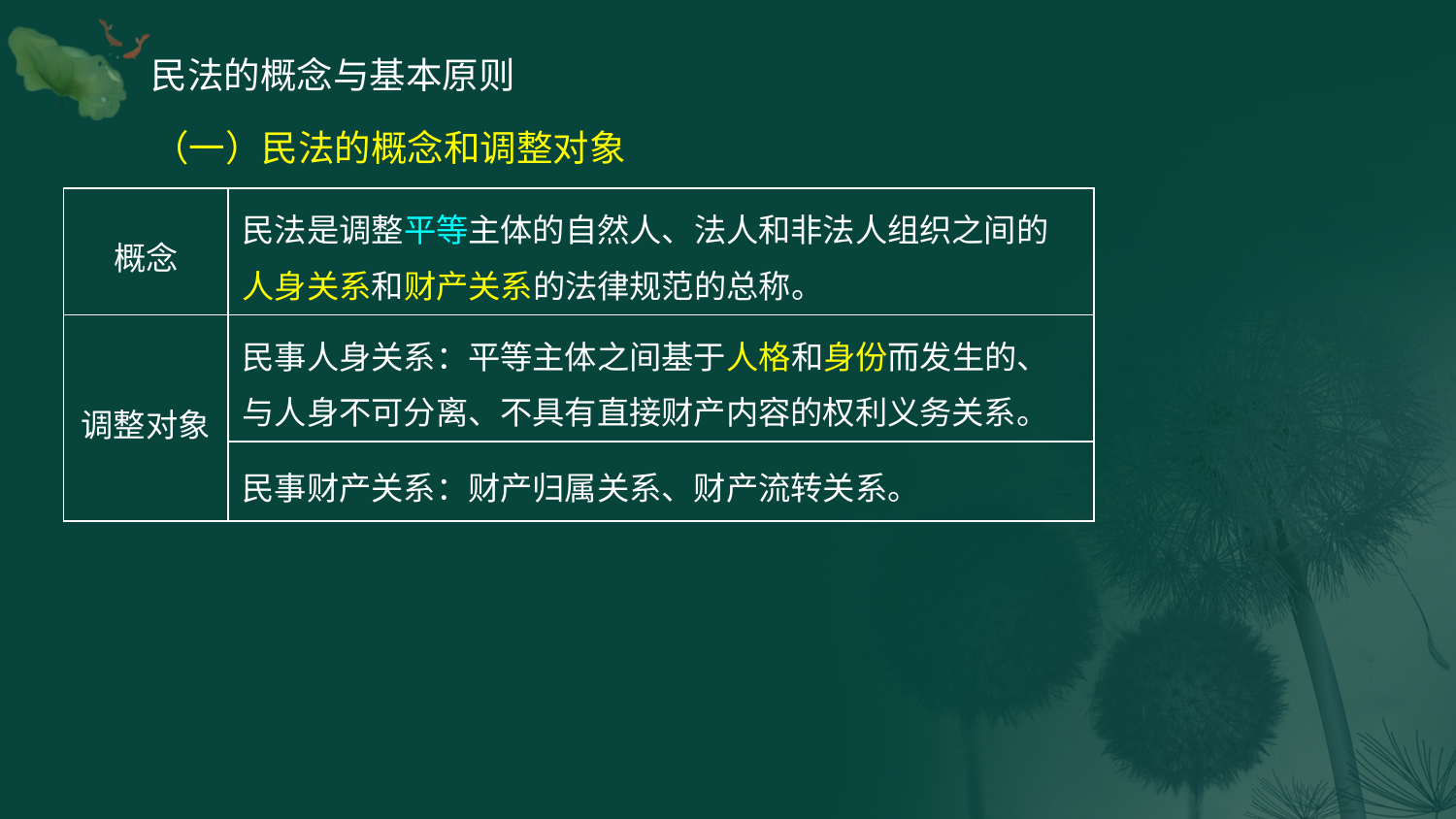

（一）民法的概念和调整对象
| 概念 | 民法是调整平等主体的自然人、法人和非法人组织之间的人身关系和财产关系的法律规范的总称。 |
| --- | --- |
| 调整对象 | 民事人身关系：平等主体之间基于人格和身份而发生的、与人身不可分离、不具有直接财产内容的权利义务关系。 |
|  | 民事财产关系：财产归属关系、财产流转关系。 |